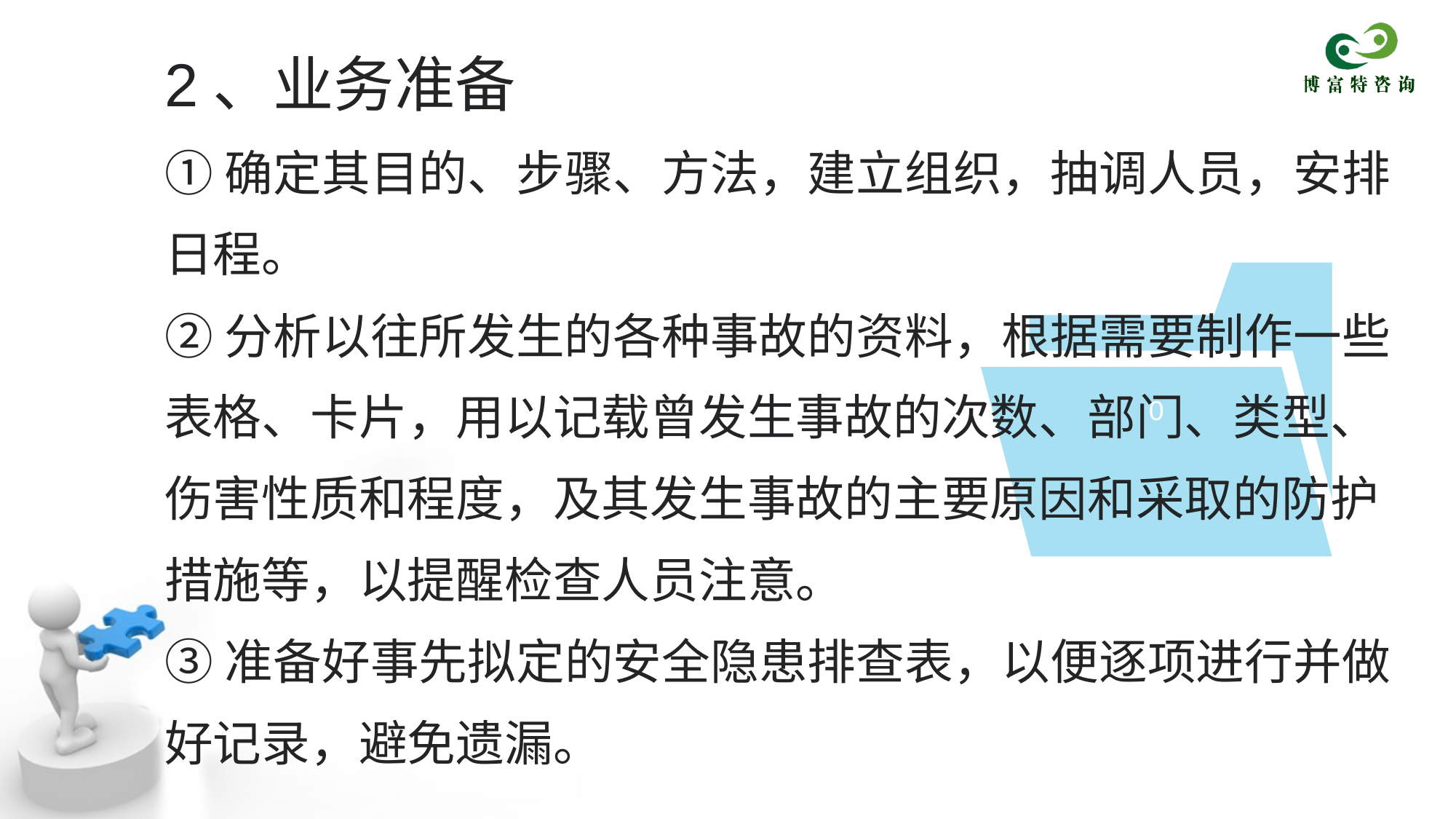

2、业务准备
①确定其目的、步骤、方法，建立组织，抽调人员，安排日程。
②分析以往所发生的各种事故的资料，根据需要制作一些表格、卡片，用以记载曾发生事故的次数、部门、类型、伤害性质和程度，及其发生事故的主要原因和采取的防护措施等，以提醒检查人员注意。
③准备好事先拟定的安全隐患排查表，以便逐项进行并做好记录，避免遗漏。
0